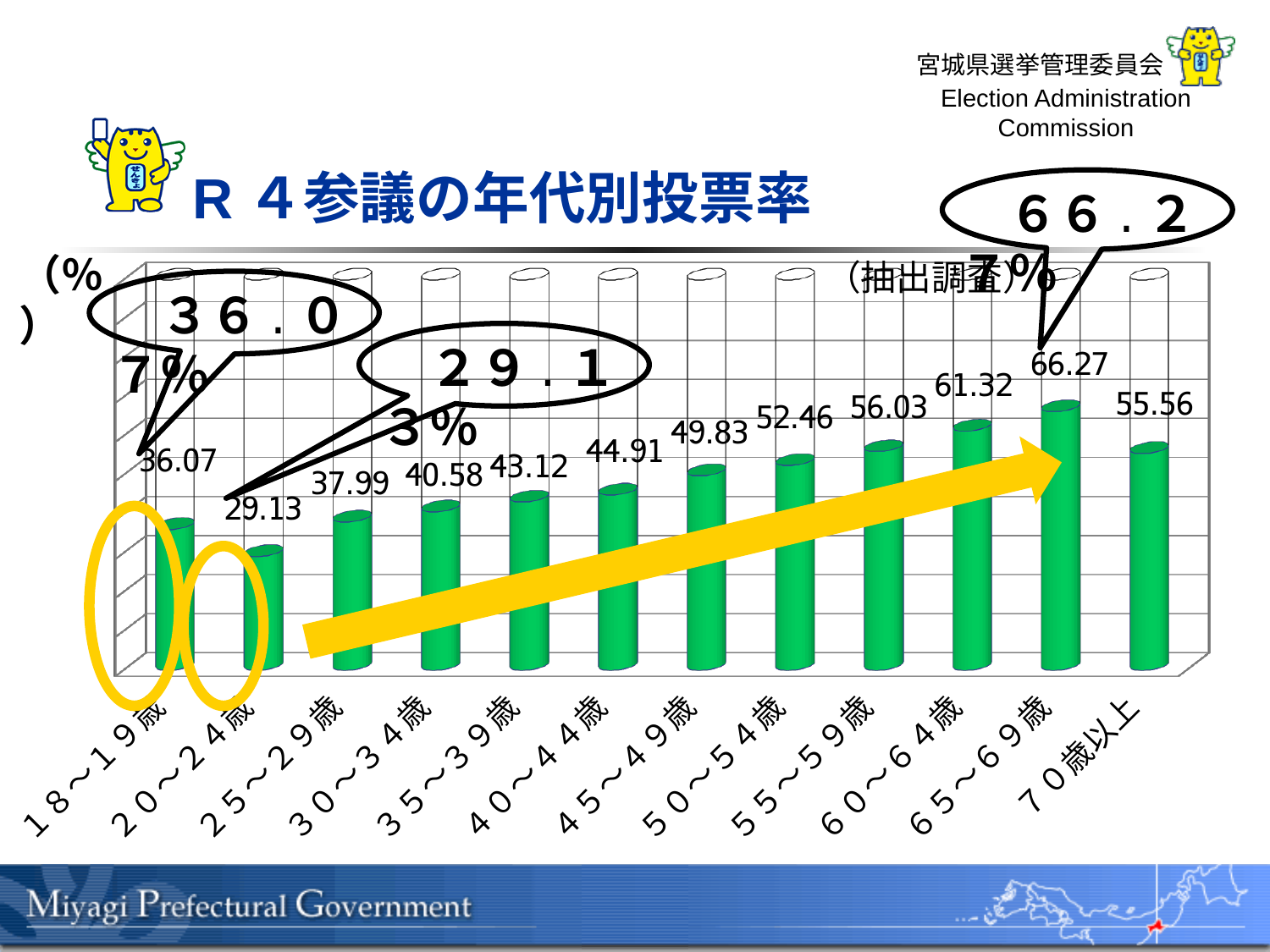

R４参議の年代別投票率

　６６.２７％
（％）

[unsupported chart]

（抽出調査）

　３６.０７％

　２９.１３％